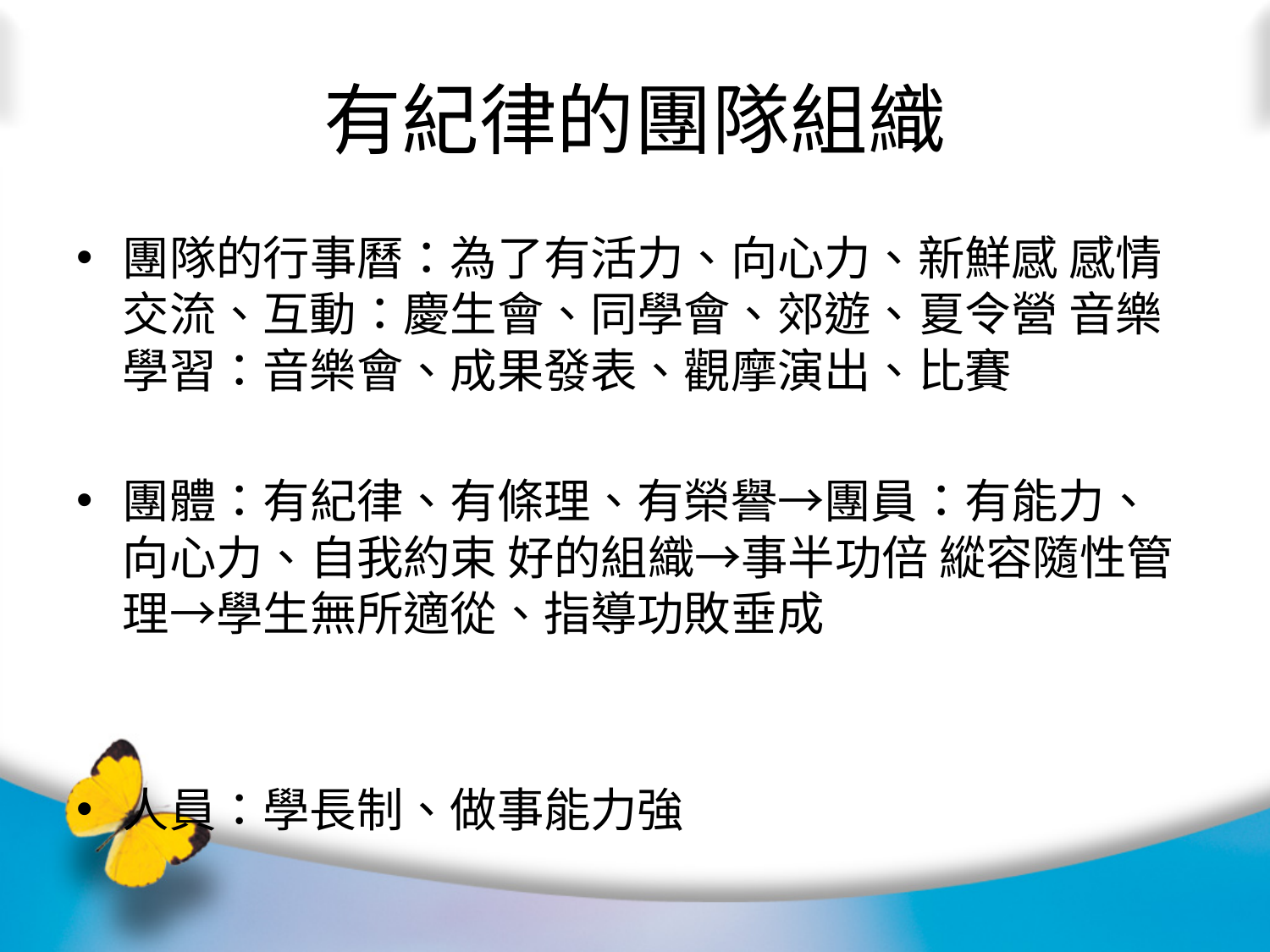

# 有紀律的團隊組織
團隊的行事曆：為了有活力、向心力、新鮮感 感情交流、互動：慶生會、同學會、郊遊、夏令營 音樂學習：音樂會、成果發表、觀摩演出、比賽

團體：有紀律、有條理、有榮譽→團員：有能力、向心力、自我約束 好的組織→事半功倍 縱容隨性管理→學生無所適從、指導功敗垂成

人員：學長制、做事能力強